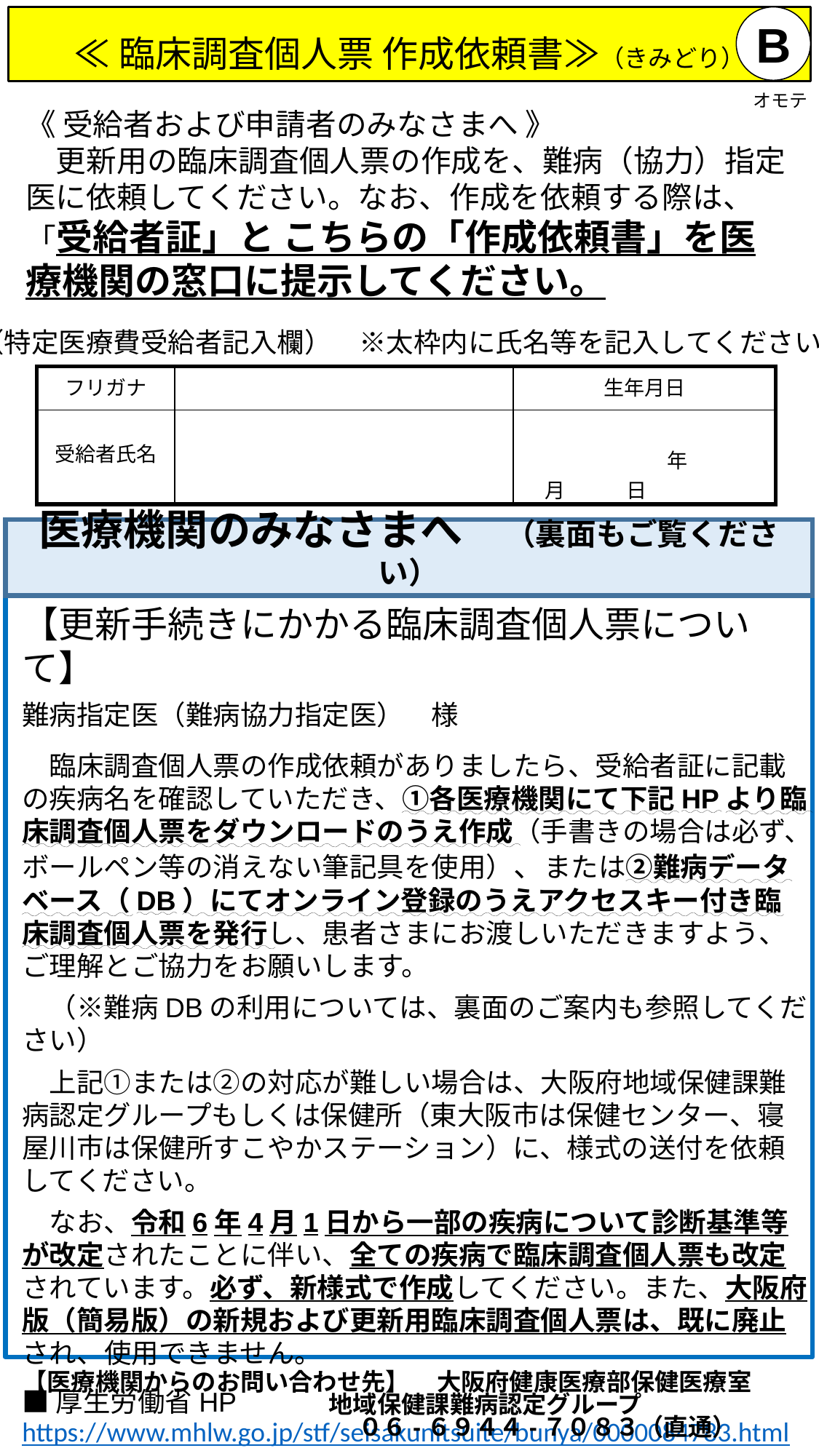

# ≪臨床調査個人票 作成依頼書≫（きみどり）
B
オモテ
《 受給者および申請者のみなさまへ 》
　更新用の臨床調査個人票の作成を、難病（協力）指定医に依頼してください。なお、作成を依頼する際は、「受給者証」と こちらの「作成依頼書」を医療機関の窓口に提示してください。

（特定医療費受給者記入欄）　※太枠内に氏名等を記入してください
| フリガナ |  | 生年月日 |
| --- | --- | --- |
| 受給者氏名 |  | 年　　　　月　　　日 |
医療機関のみなさまへ　（裏面もご覧ください）

【更新手続きにかかる臨床調査個人票について】
難病指定医（難病協力指定医）　様
　臨床調査個人票の作成依頼がありましたら、受給者証に記載の疾病名を確認していただき、①各医療機関にて下記HPより臨床調査個人票をダウンロードのうえ作成（手書きの場合は必ず、ボールペン等の消えない筆記具を使用）、または②難病データベース（DB）にてオンライン登録のうえアクセスキー付き臨床調査個人票を発行し、患者さまにお渡しいただきますよう、ご理解とご協力をお願いします。
　（※難病DBの利用については、裏面のご案内も参照してください）
　上記①または②の対応が難しい場合は、大阪府地域保健課難病認定グループもしくは保健所（東大阪市は保健センター、寝屋川市は保健所すこやかステーション）に、様式の送付を依頼してください。
　なお、令和6年4月1日から一部の疾病について診断基準等が改定されたことに伴い、全ての疾病で臨床調査個人票も改定されています。必ず、新様式で作成してください。また、大阪府版（簡易版）の新規および更新用臨床調査個人票は、既に廃止され、使用できません。
■厚生労働省HP
https://www.mhlw.go.jp/stf/seisakunitsuite/bunya/0000084783.html
■難病情報センターHP　 https://www.nanbyou.or.jp

※　臨床調査個人票の正誤表はこちら　https://www.mhlw.go.jp/content/10905000/001659064.pdf

【医療機関からのお問い合わせ先】     大阪府健康医療部保健医療室
                                                       地域保健課難病認定グループ
                                                        　０６-６９４４-７０８３（直通）